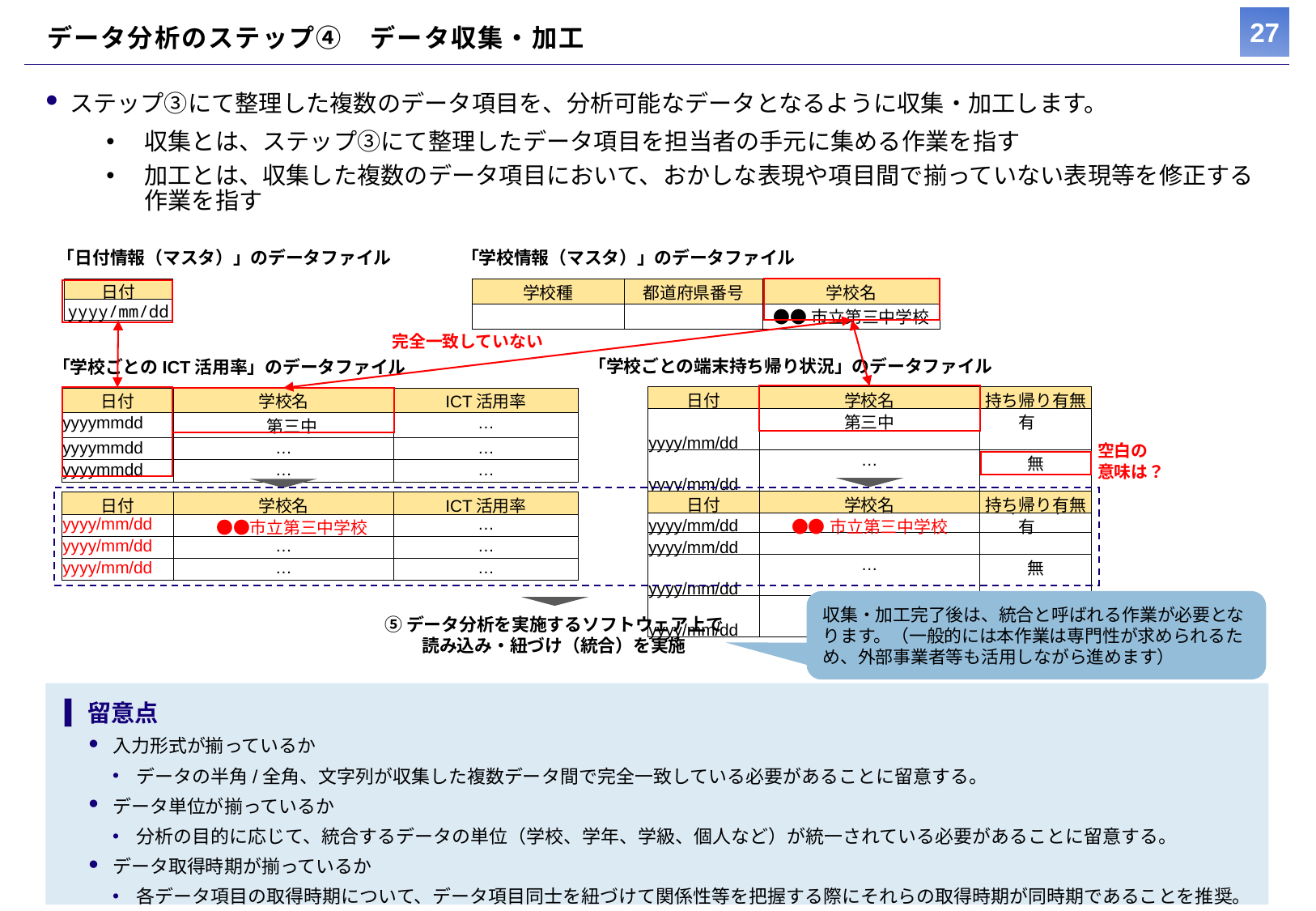

# データ分析のステップ④　データ収集・加工
ステップ③にて整理した複数のデータ項目を、分析可能なデータとなるように収集・加工します。
収集とは、ステップ③にて整理したデータ項目を担当者の手元に集める作業を指す
加工とは、収集した複数のデータ項目において、おかしな表現や項目間で揃っていない表現等を修正する作業を指す

「日付情報（マスタ）」のデータファイル
「学校情報（マスタ）」のデータファイル

| 日付 |
| --- |
| yyyy/mm/dd |
| 学校種 | 都道府県番号 | 学校名 |
| --- | --- | --- |
|  |  | ●●市立第三中学校 |

完全一致していない
「学校ごとの端末持ち帰り状況」のデータファイル
「学校ごとのICT活用率」のデータファイル

| 日付 | 学校名 | 持ち帰り有無 |
| --- | --- | --- |
| yyyy/mm/dd | 第三中 | 有 |
| yyyy/mm/dd | … | 無 |
| yyyy/mm/dd | … | (空白) |

| 日付 | 学校名 | ICT活用率 |
| --- | --- | --- |
| yyyymmdd | 第三中 | … |
| yyyymmdd | … | … |
| yyyymmdd | … | … |

空白の
意味は？

| 日付 | 学校名 | 持ち帰り有無 |
| --- | --- | --- |
| yyyy/mm/dd | ●●市立第三中学校 | 有 |
| yyyy/mm/dd | … | 無 |
| yyyy/mm/dd | … | 無 |
| 日付 | 学校名 | ICT活用率 |
| --- | --- | --- |
| yyyy/mm/dd | ●●市立第三中学校 | … |
| yyyy/mm/dd | … | … |
| yyyy/mm/dd | … | … |
収集・加工完了後は、統合と呼ばれる作業が必要となります。（一般的には本作業は専門性が求められるため、外部事業者等も活用しながら進めます）

⑤データ分析を実施するソフトウェア上で
読み込み・紐づけ（統合）を実施
留意点
入力形式が揃っているか
データの半角/全角、文字列が収集した複数データ間で完全一致している必要があることに留意する。
データ単位が揃っているか
分析の目的に応じて、統合するデータの単位（学校、学年、学級、個人など）が統一されている必要があることに留意する。
データ取得時期が揃っているか
各データ項目の取得時期について、データ項目同士を紐づけて関係性等を把握する際にそれらの取得時期が同時期であることを推奨。